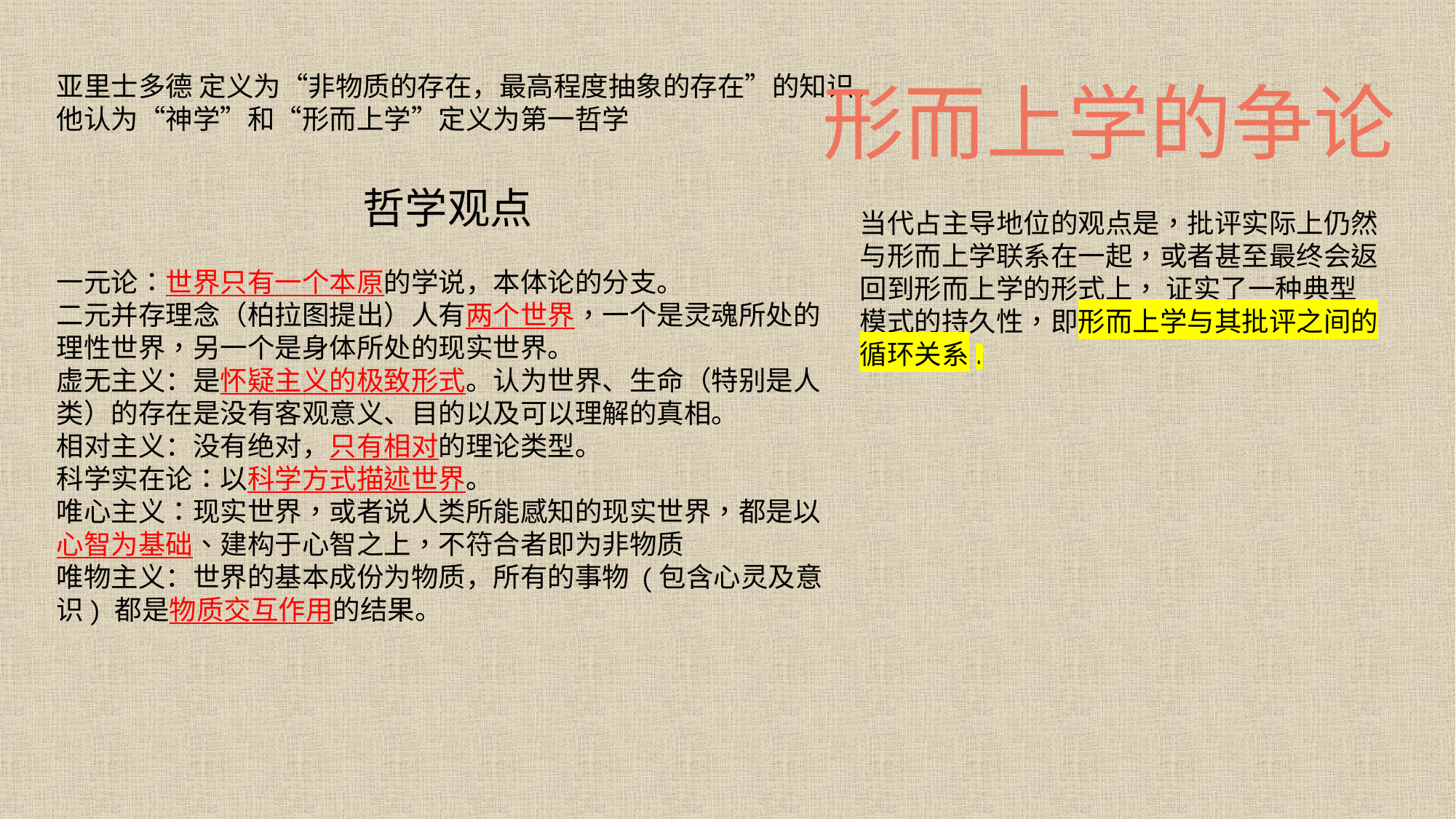

亚里士多德 定义为“非物质的存在，最高程度抽象的存在”的知识。
他认为“神学”和“形而上学”定义为第一哲学
形而上学的争论
哲学观点

一元论：世界只有一个本原的学说，本体论的分支。
二元并存理念（柏拉图提出）人有两个世界，一个是灵魂所处的理性世界，另一个是身体所处的现实世界。
虚无主义：是怀疑主义的极致形式。认为世界、生命（特别是人类）的存在是没有客观意义、目的以及可以理解的真相。
相对主义：没有绝对，只有相对的理论类型。
科学实在论：以科学方式描述世界。
唯心主义：现实世界，或者说人类所能感知的现实世界，都是以心智为基础、建构于心智之上，不符合者即为非物质
唯物主义：世界的基本成份为物质，所有的事物 (包含心灵及意识) 都是物质交互作用的结果。

当代占主导地位的观点是，批评实际上仍然与形而上学联系在一起，或者甚至最终会返回到形而上学的形式上， 证实了一种典型模式的持久性，即形而上学与其批评之间的循环关系.